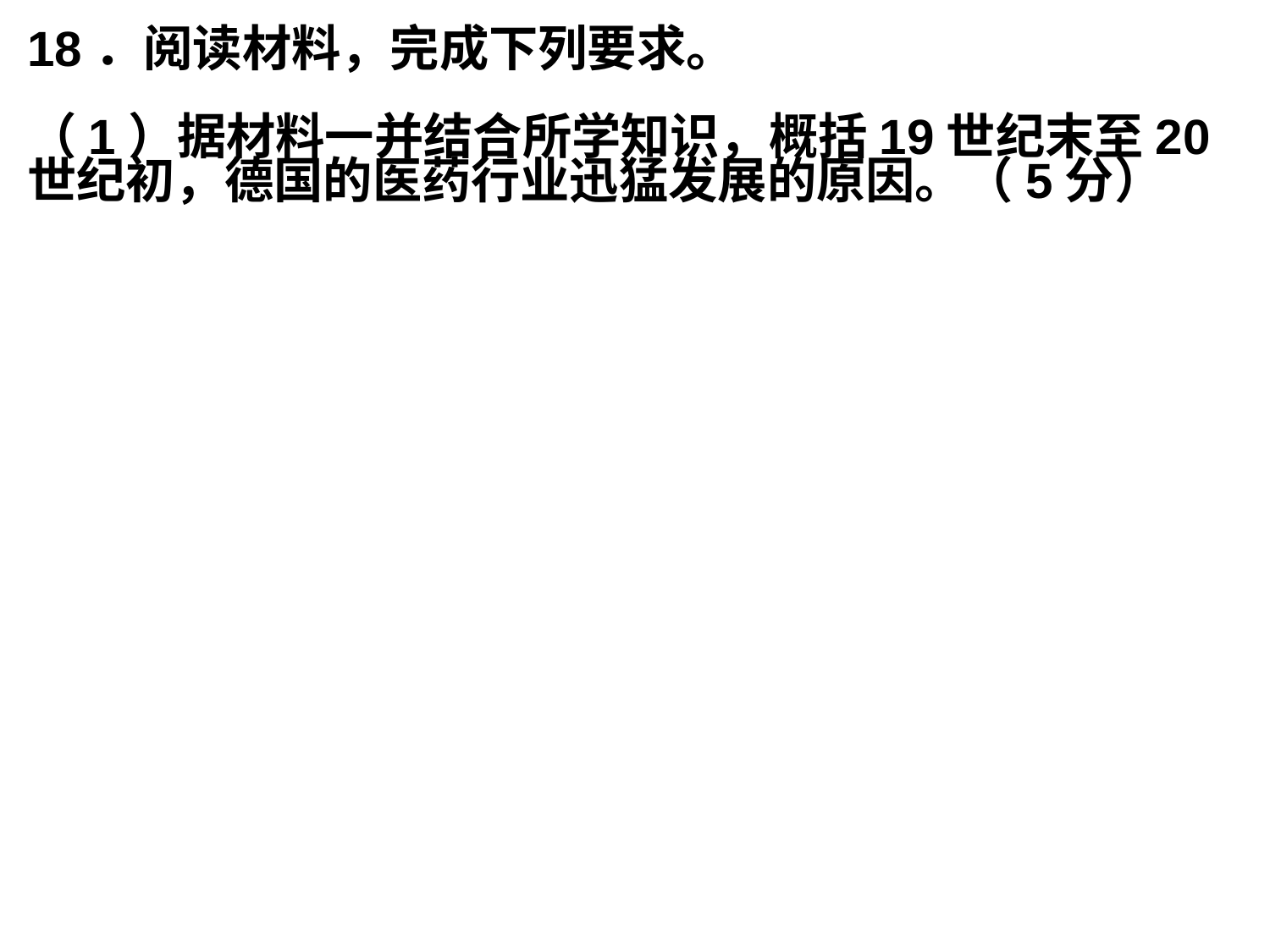

18．阅读材料，完成下列要求。

（1）据材料一并结合所学知识，概括19世纪末至20世纪初，德国的医药行业迅猛发展的原因。（5分）